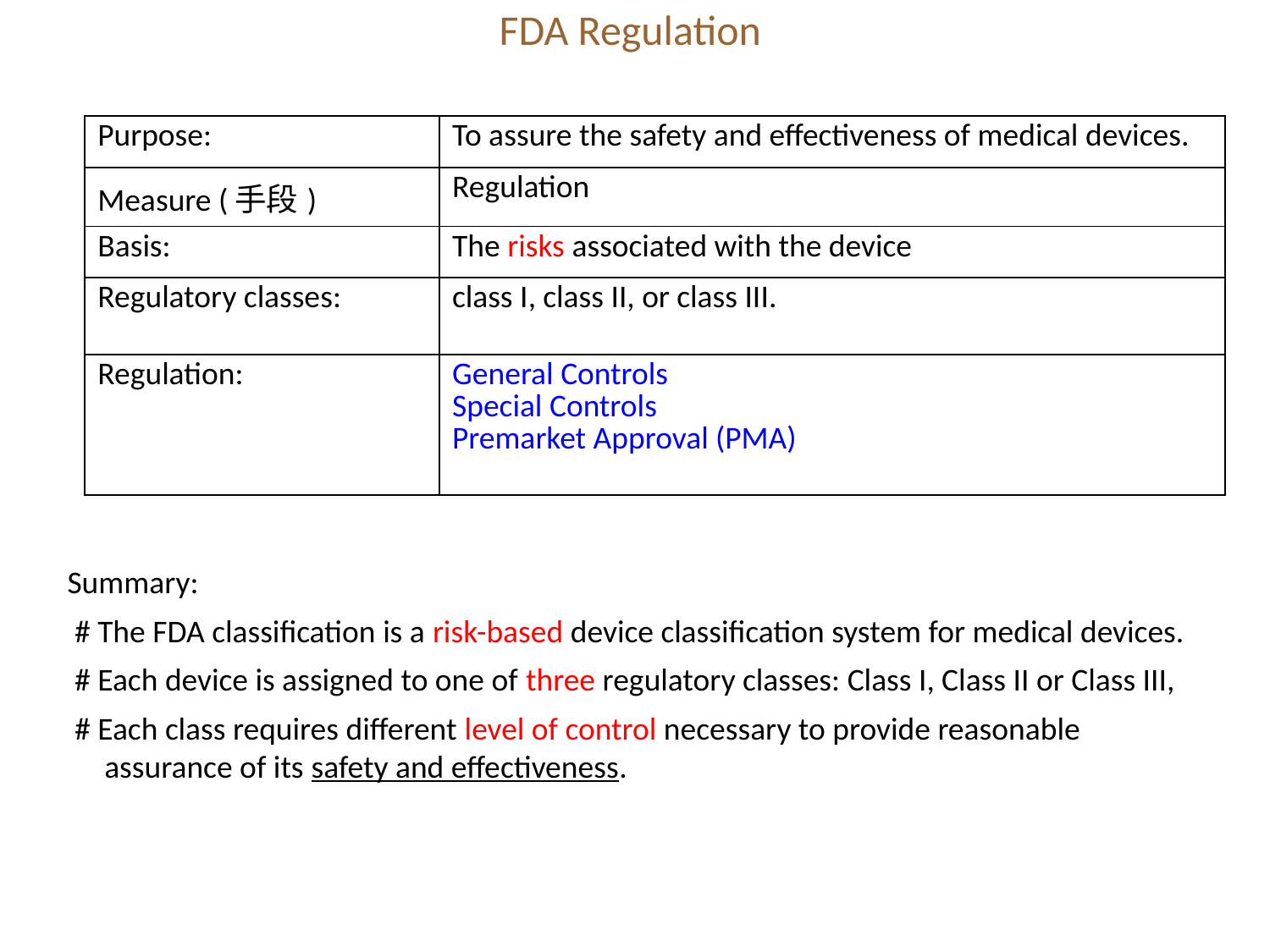

# FDA Regulation
| Purpose: | To assure the safety and effectiveness of medical devices. |
| --- | --- |
| Measure (手段) | Regulation |
| Basis: | The risks associated with the device |
| Regulatory classes: | class I, class II, or class III. |
| Regulation: | General Controls Special Controls Premarket Approval (PMA) |
Summary:
 # The FDA classification is a risk-based device classification system for medical devices.
 # Each device is assigned to one of three regulatory classes: Class I, Class II or Class III,
 # Each class requires different level of control necessary to provide reasonable assurance of its safety and effectiveness.